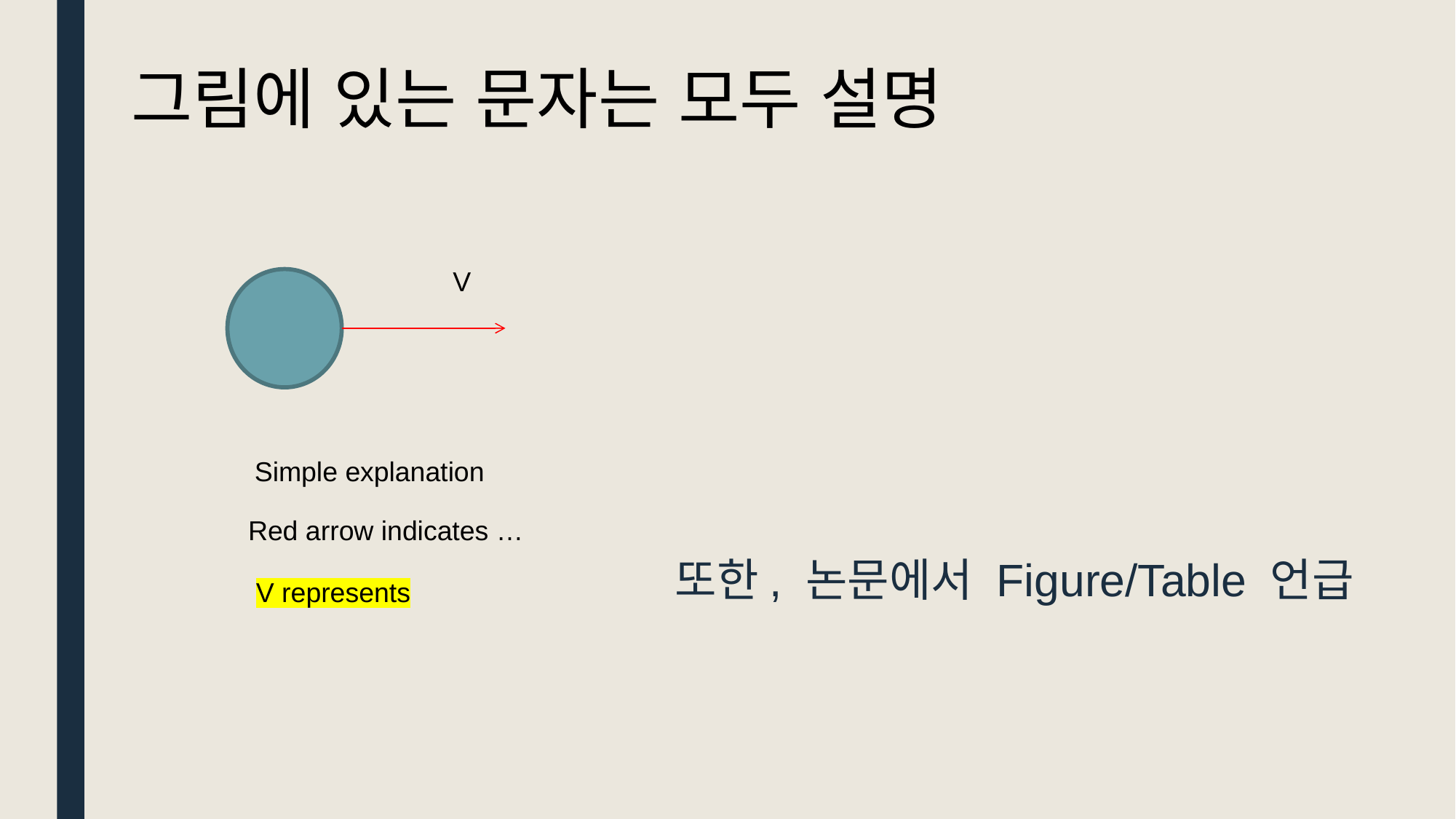

그림에 있는 문자는 모두 설명
V

Simple explanation
Red arrow indicates …
# 또한, 논문에서 Figure/Table 언급
V represents